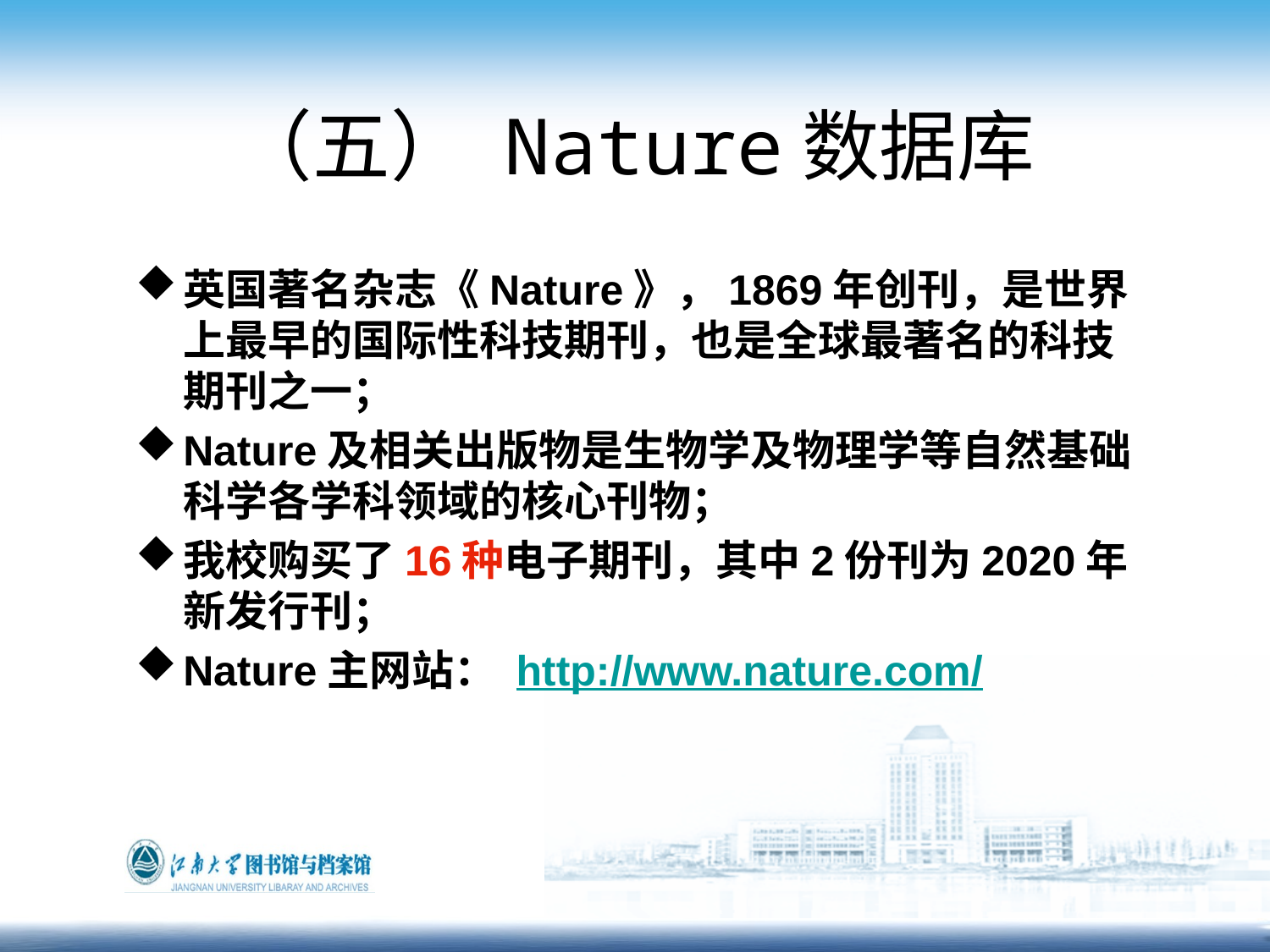

# （五） Nature数据库
英国著名杂志《Nature》，1869年创刊，是世界上最早的国际性科技期刊，也是全球最著名的科技期刊之一；
Nature及相关出版物是生物学及物理学等自然基础科学各学科领域的核心刊物；
我校购买了16种电子期刊，其中2份刊为2020年新发行刊；
Nature主网站： http://www.nature.com/